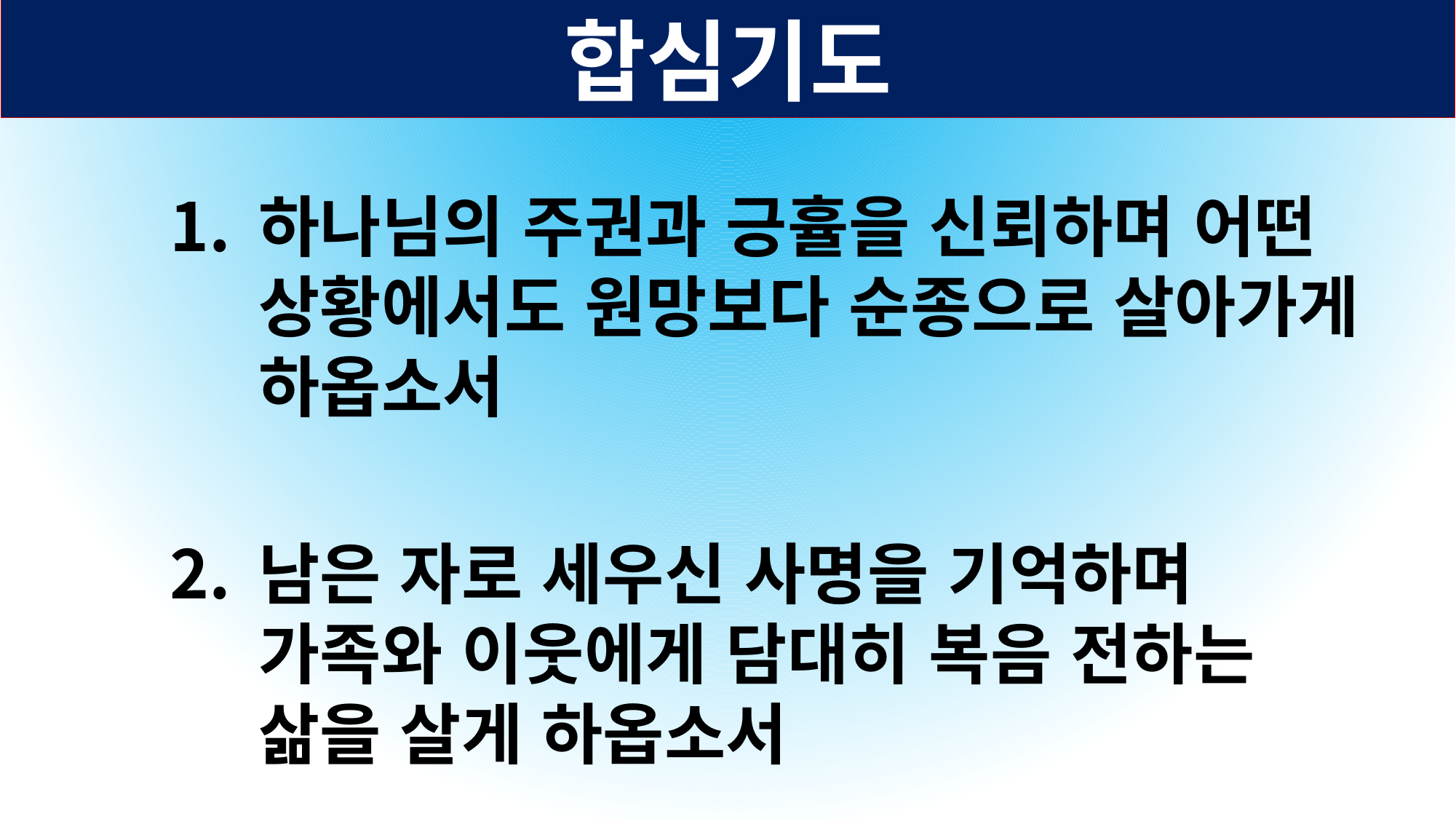

합심기도
하나님의 주권과 긍휼을 신뢰하며 어떤 상황에서도 원망보다 순종으로 살아가게 하옵소서

남은 자로 세우신 사명을 기억하며 가족와 이웃에게 담대히 복음 전하는 삶을 살게 하옵소서